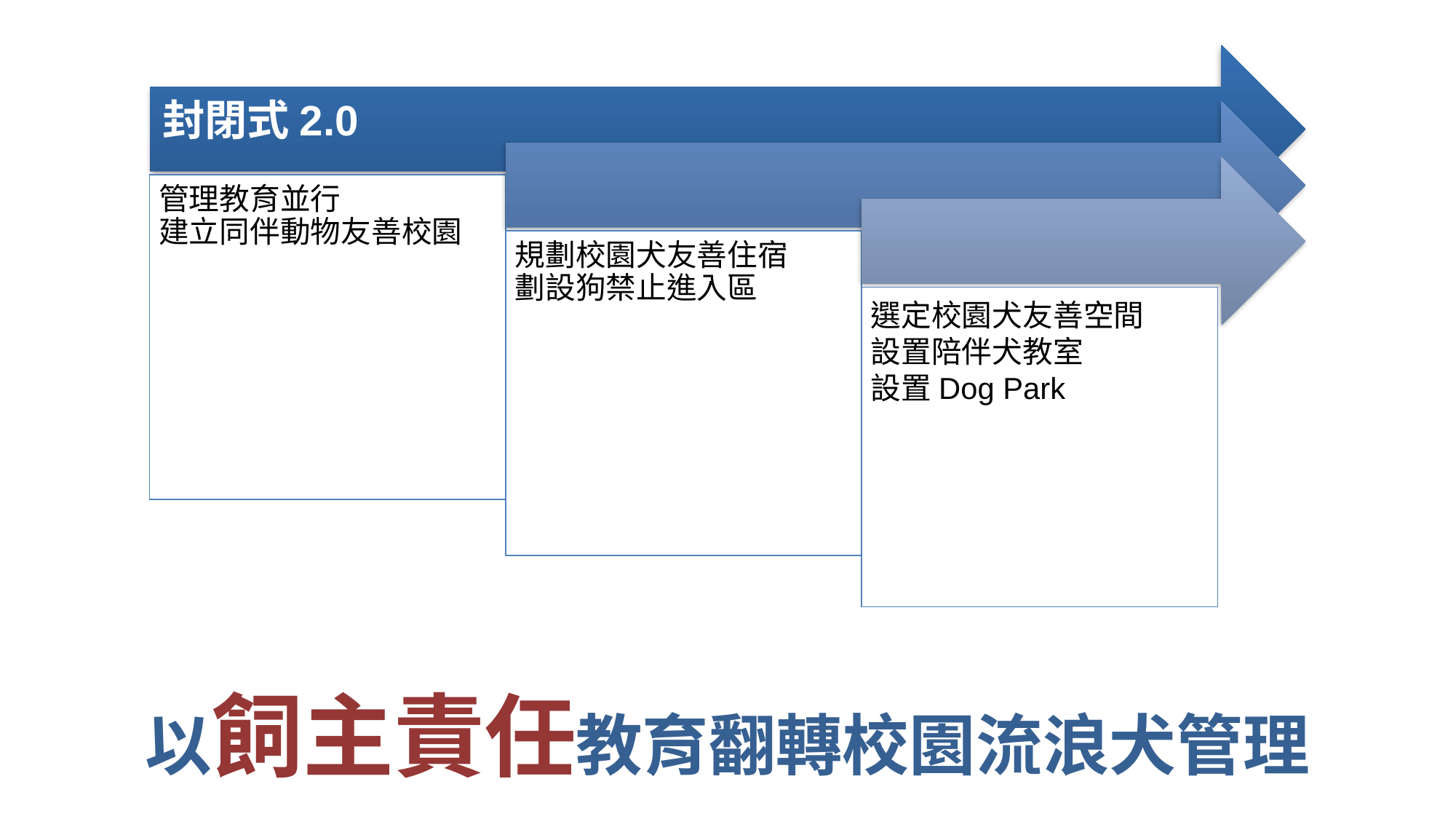

封閉式2.0
管理教育並行
建立同伴動物友善校園

規劃校園犬友善住宿
劃設狗禁止進入區

選定校園犬友善空間
設置陪伴犬教室
設置Dog Park
# 以飼主責任教育翻轉校園流浪犬管理